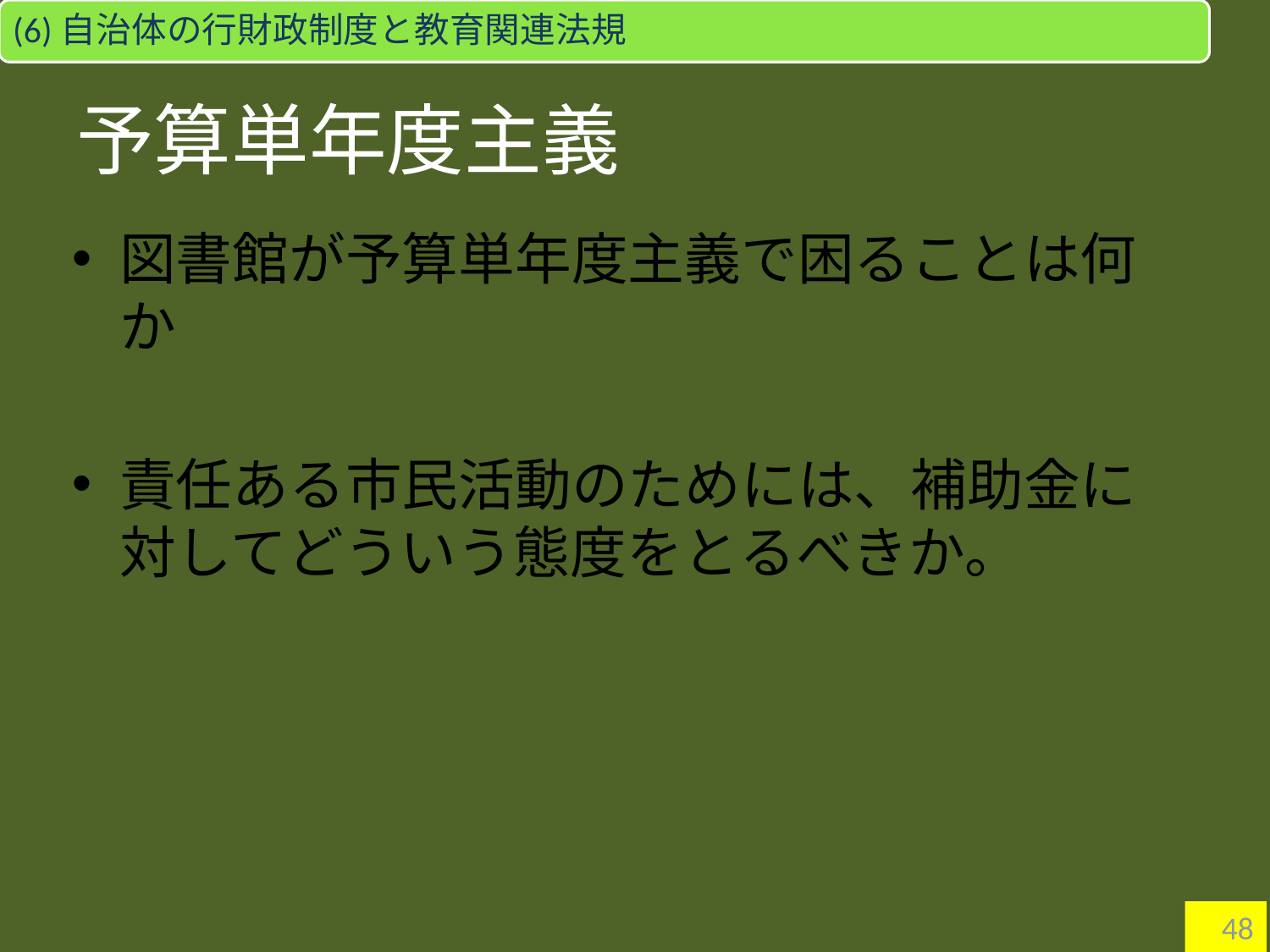

(6)自治体の行財政制度と教育関連法規
# 予算単年度主義
図書館が予算単年度主義で困ることは何か

責任ある市民活動のためには、補助金に対してどういう態度をとるべきか。

48